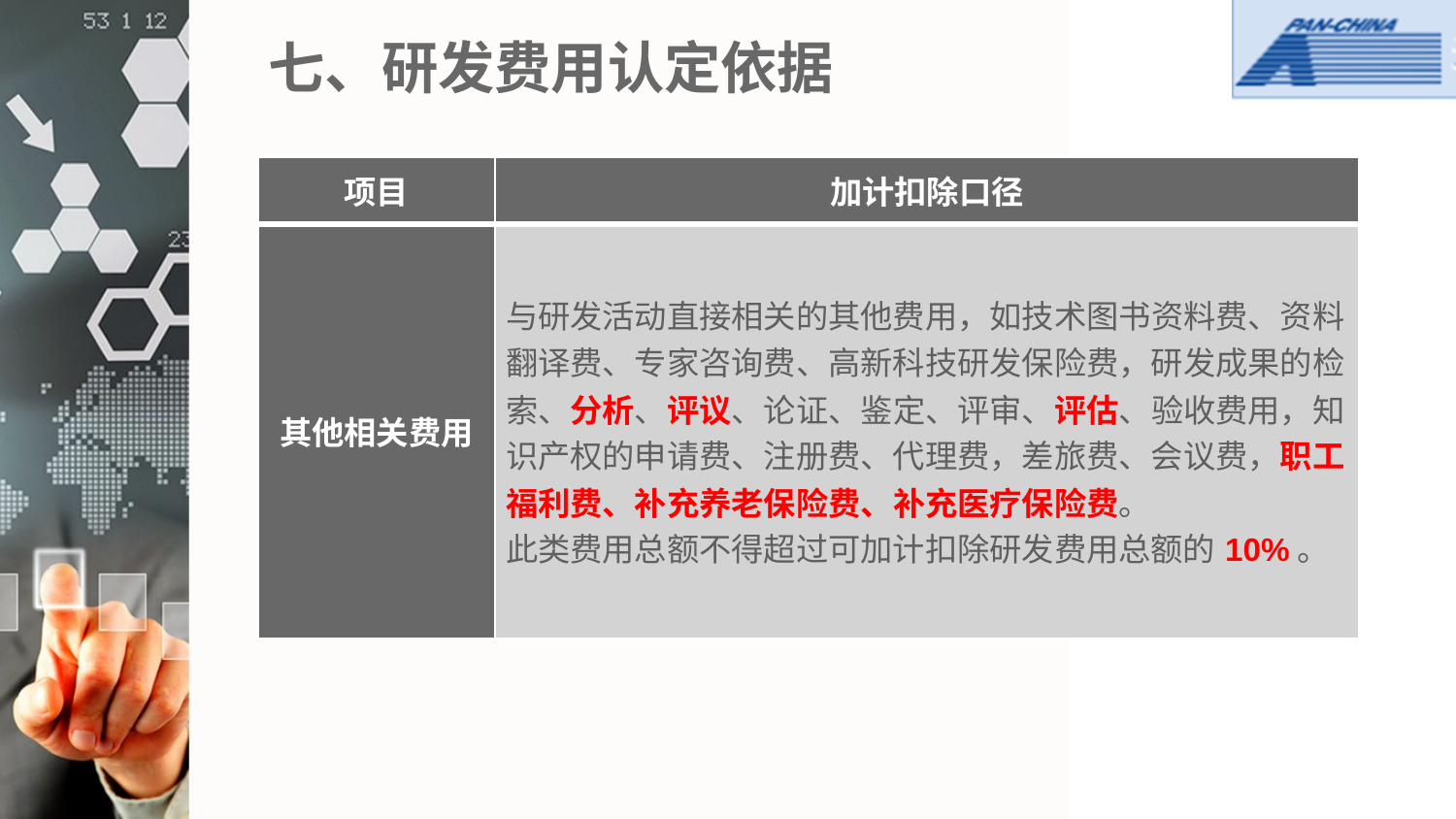

# 七、研发费用认定依据
| 项目 | 加计扣除口径 |
| --- | --- |
| 其他相关费用 | 与研发活动直接相关的其他费用，如技术图书资料费、资料翻译费、专家咨询费、高新科技研发保险费，研发成果的检索、分析、评议、论证、鉴定、评审、评估、验收费用，知识产权的申请费、注册费、代理费，差旅费、会议费，职工福利费、补充养老保险费、补充医疗保险费。 此类费用总额不得超过可加计扣除研发费用总额的10%。 |